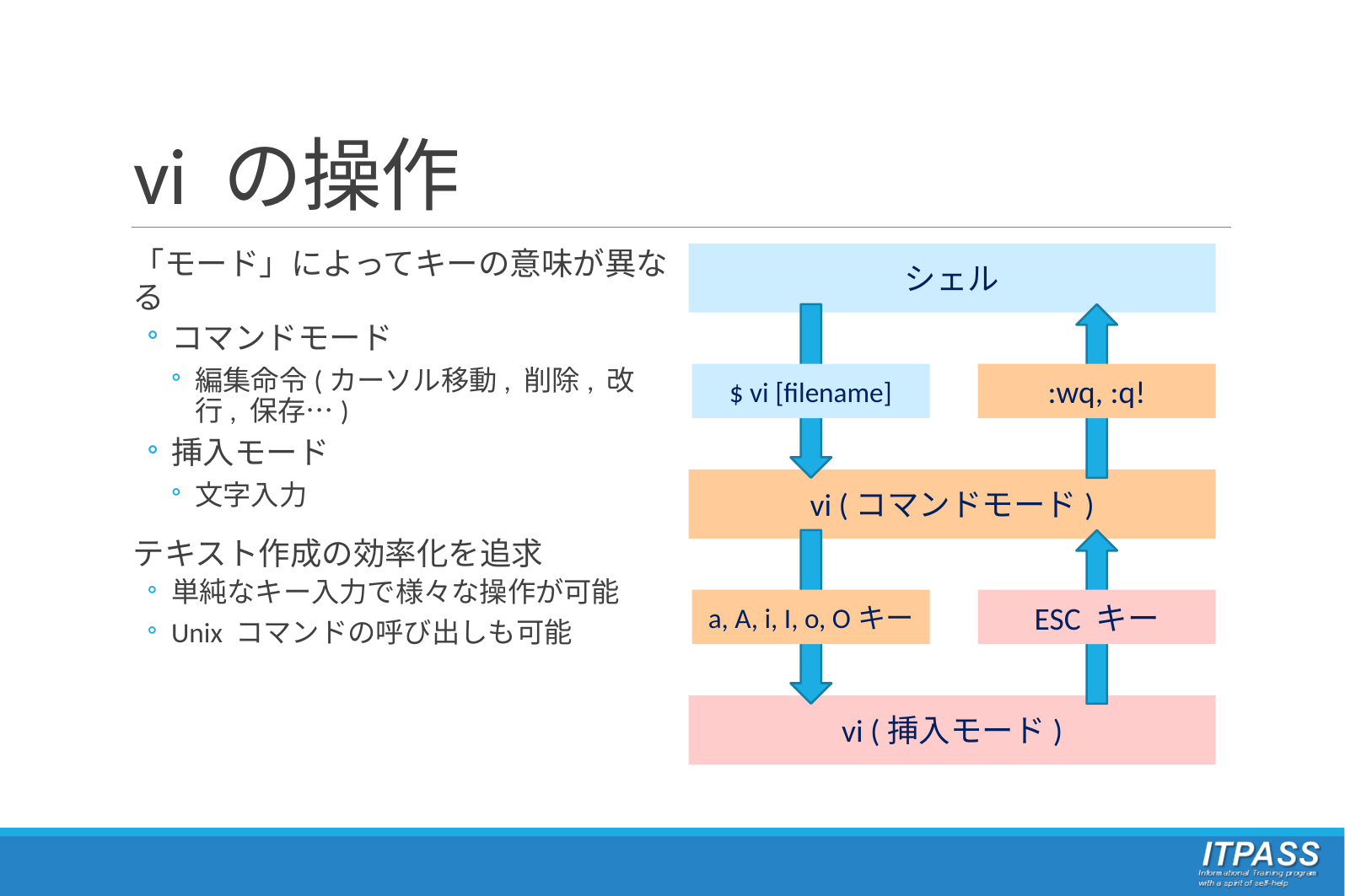

# vi の操作
「モード」によってキーの意味が異なる
コマンドモード
編集命令(カーソル移動, 削除, 改行, 保存…)
挿入モード
文字入力
テキスト作成の効率化を追求
単純なキー入力で様々な操作が可能
Unix コマンドの呼び出しも可能
シェル

$ vi [filename]
:wq, :q!
vi (コマンドモード)

a, A, i, I, o, Oキー
ESC キー
vi (挿入モード)